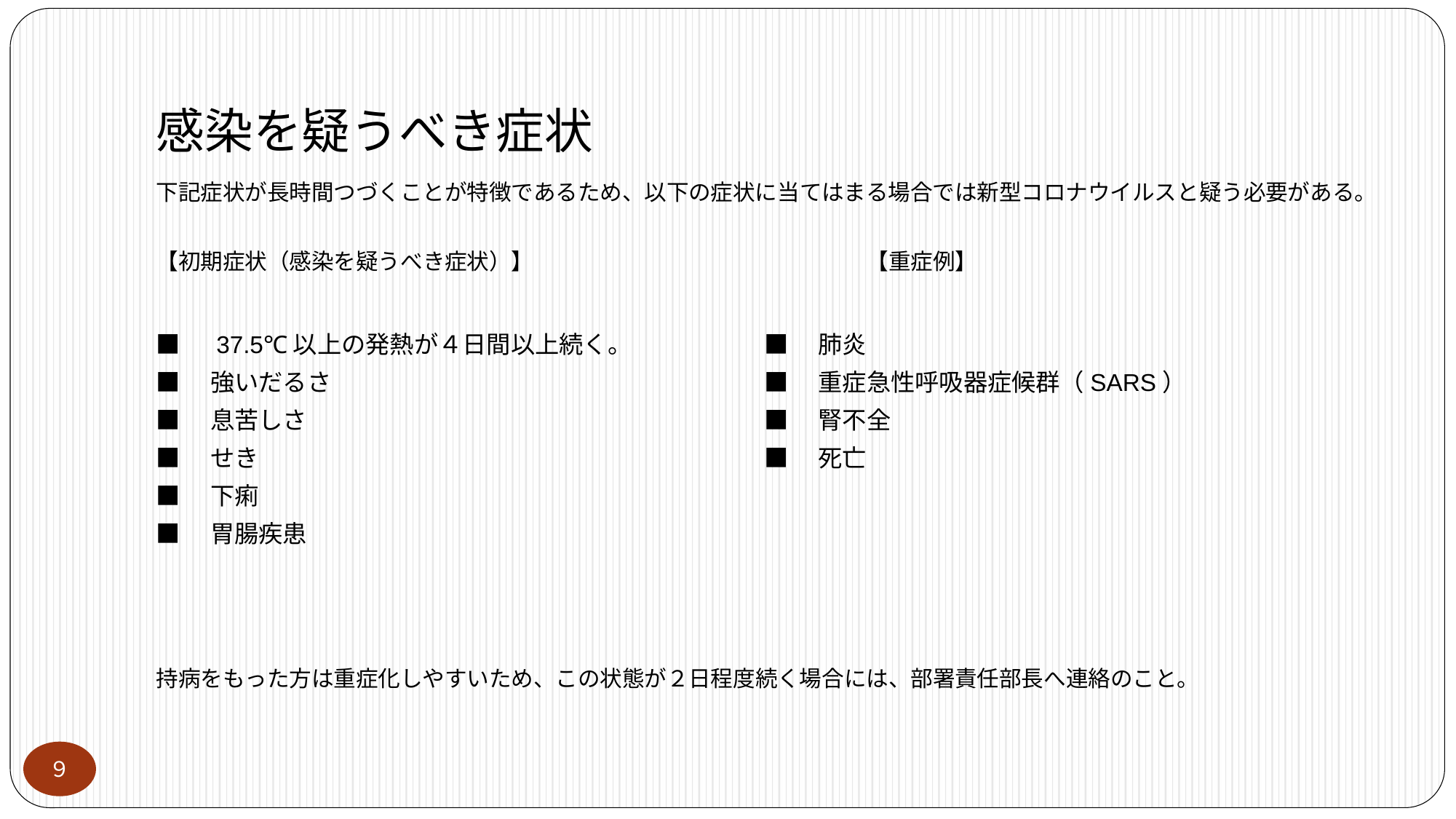

# 感染を疑うべき症状
下記症状が長時間つづくことが特徴であるため、以下の症状に当てはまる場合では新型コロナウイルスと疑う必要がある。

【初期症状（感染を疑うべき症状）】　　　　　　　　　　　　　　　【重症例】

持病をもった方は重症化しやすいため、この状態が２日程度続く場合には、部署責任部長へ連絡のこと。
■　37.5℃以上の発熱が４日間以上続く。
■　強いだるさ
■　息苦しさ
■　せき
■　下痢
■　胃腸疾患
■　肺炎
■　重症急性呼吸器症候群（SARS）
■　腎不全
■　死亡
９